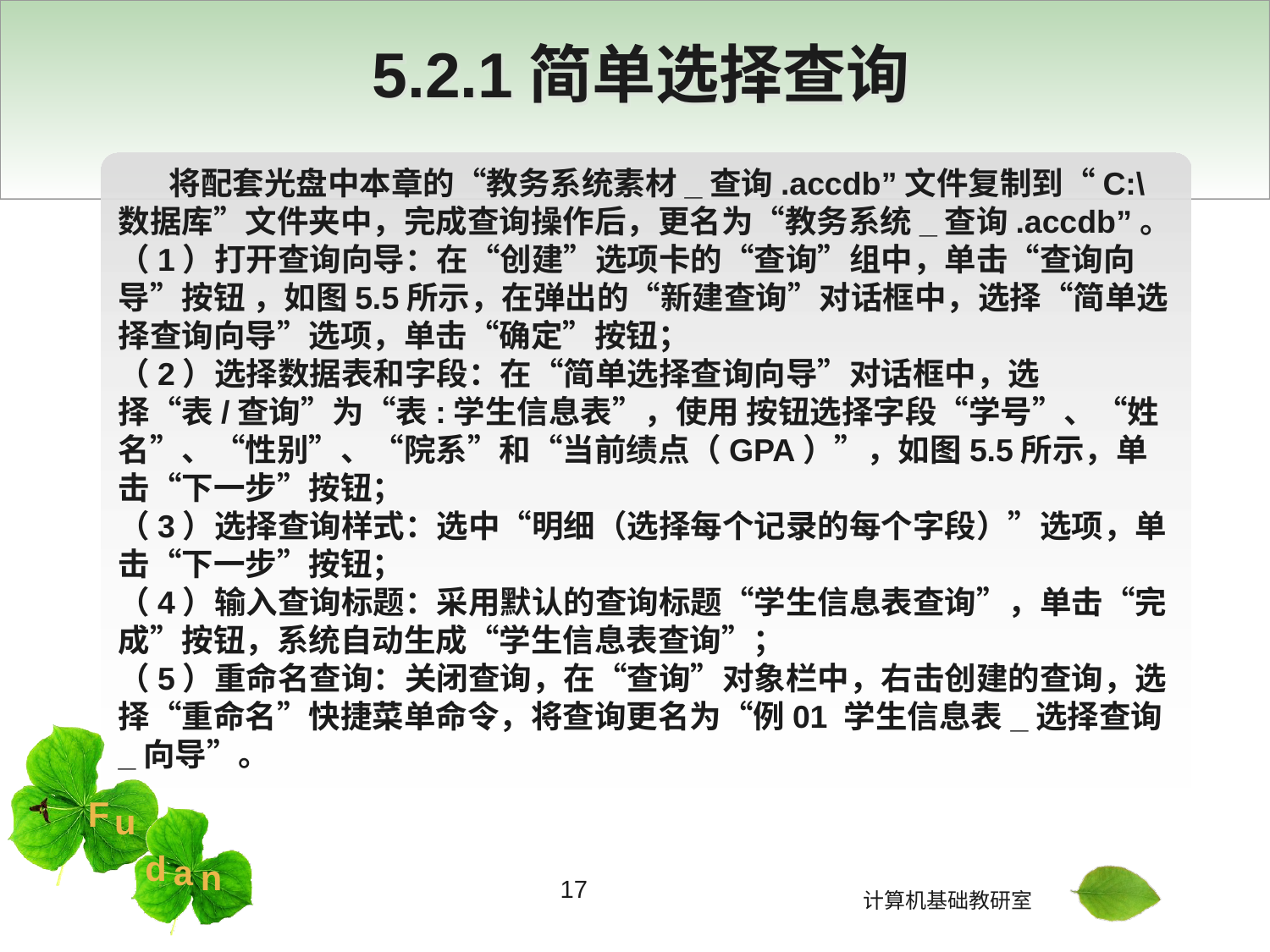

# 5.2.1简单选择查询
      将配套光盘中本章的“教务系统素材_查询.accdb”文件复制到“C:\数据库”文件夹中，完成查询操作后，更名为“教务系统_查询.accdb”。
（1）打开查询向导：在“创建”选项卡的“查询”组中，单击“查询向导”按钮 ，如图5.5所示，在弹出的“新建查询”对话框中，选择“简单选择查询向导”选项，单击“确定”按钮；
（2）选择数据表和字段：在“简单选择查询向导”对话框中，选择“表/查询”为“表:学生信息表”，使用 按钮选择字段“学号”、“姓名”、“性别”、“院系”和“当前绩点（GPA）”，如图5.5所示，单击“下一步”按钮；
（3）选择查询样式：选中“明细（选择每个记录的每个字段）”选项，单击“下一步”按钮；
（4）输入查询标题：采用默认的查询标题“学生信息表查询”，单击“完成”按钮，系统自动生成“学生信息表查询”；
（5）重命名查询：关闭查询，在“查询”对象栏中，右击创建的查询，选择“重命名”快捷菜单命令，将查询更名为“例01 学生信息表_选择查询_向导”。

17